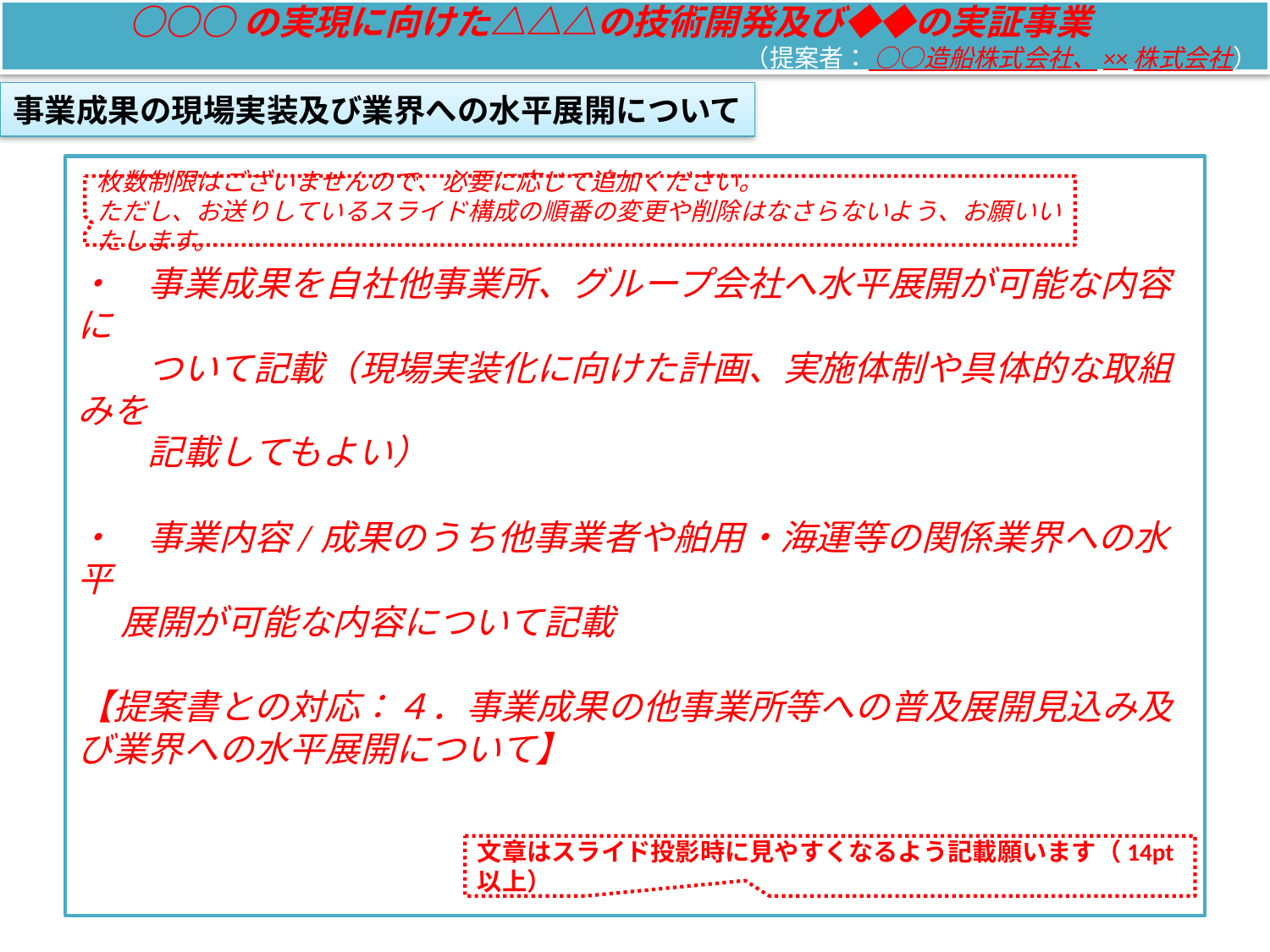

○○○の実現に向けた△△△の技術開発及び◆◆の実証事業
（提案者： ○○造船株式会社、××株式会社）
事業成果の現場実装及び業界への水平展開について

・　事業成果を自社他事業所、グループ会社へ水平展開が可能な内容に
　　ついて記載（現場実装化に向けた計画、実施体制や具体的な取組みを
　　記載してもよい）

・　事業内容/成果のうち他事業者や舶用・海運等の関係業界への水平
　 展開が可能な内容について記載

【提案書との対応：４．事業成果の他事業所等への普及展開見込み及び業界への水平展開について】

枚数制限はございませんので、必要に応じて追加ください。
ただし、お送りしているスライド構成の順番の変更や削除はなさらないよう、お願いいたします。
文章はスライド投影時に見やすくなるよう記載願います（14pt以上）